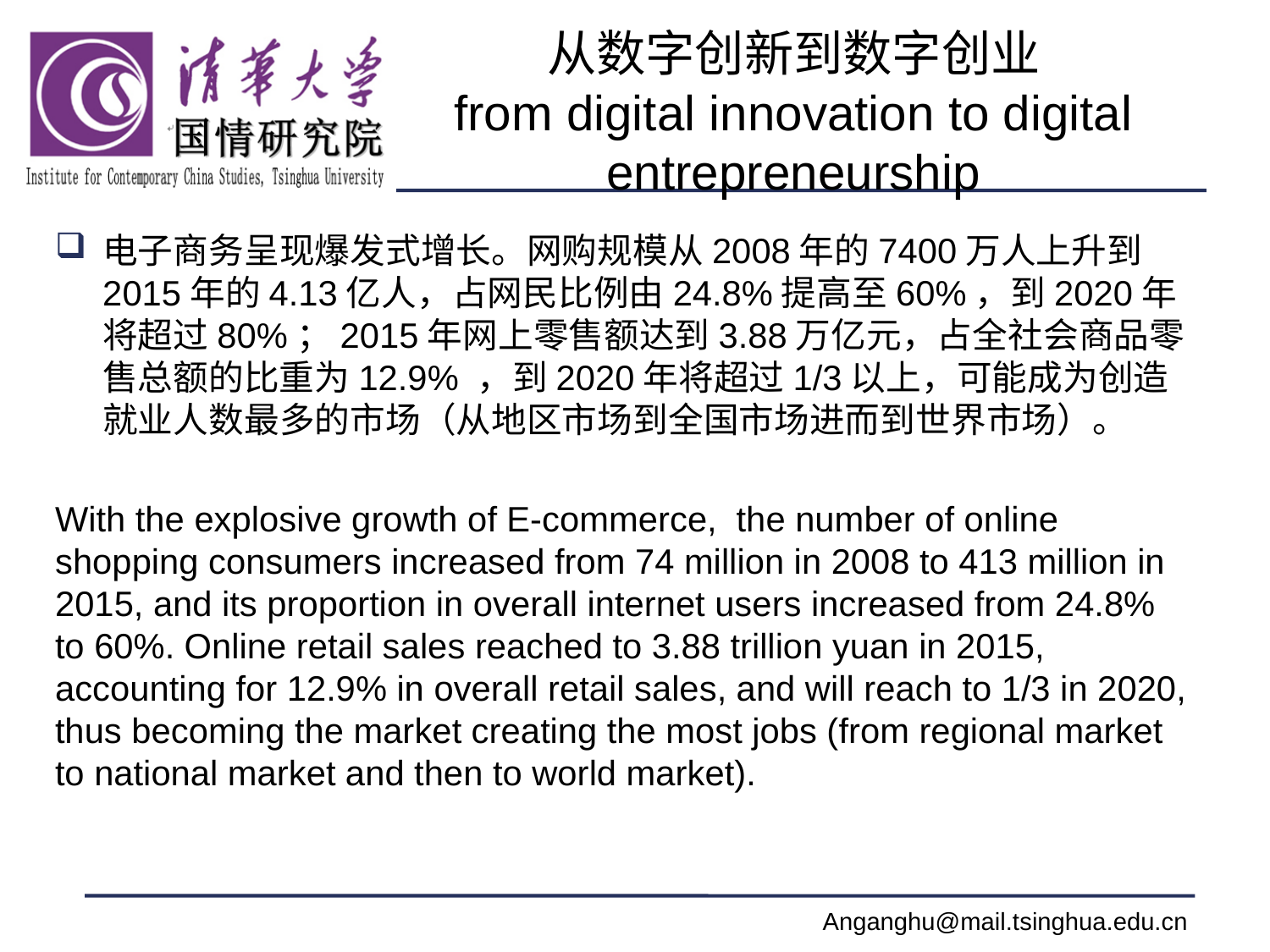

# 从数字创新到数字创业 from digital innovation to digital entrepreneurship
电子商务呈现爆发式增长。网购规模从2008年的7400万人上升到2015年的4.13亿人，占网民比例由24.8%提高至60%，到2020年将超过80%；2015年网上零售额达到3.88万亿元，占全社会商品零售总额的比重为12.9% ，到2020年将超过1/3以上，可能成为创造就业人数最多的市场（从地区市场到全国市场进而到世界市场）。

With the explosive growth of E-commerce,  the number of online shopping consumers increased from 74 million in 2008 to 413 million in 2015, and its proportion in overall internet users increased from 24.8% to 60%. Online retail sales reached to 3.88 trillion yuan in 2015, accounting for 12.9% in overall retail sales, and will reach to 1/3 in 2020, thus becoming the market creating the most jobs (from regional market to national market and then to world market).